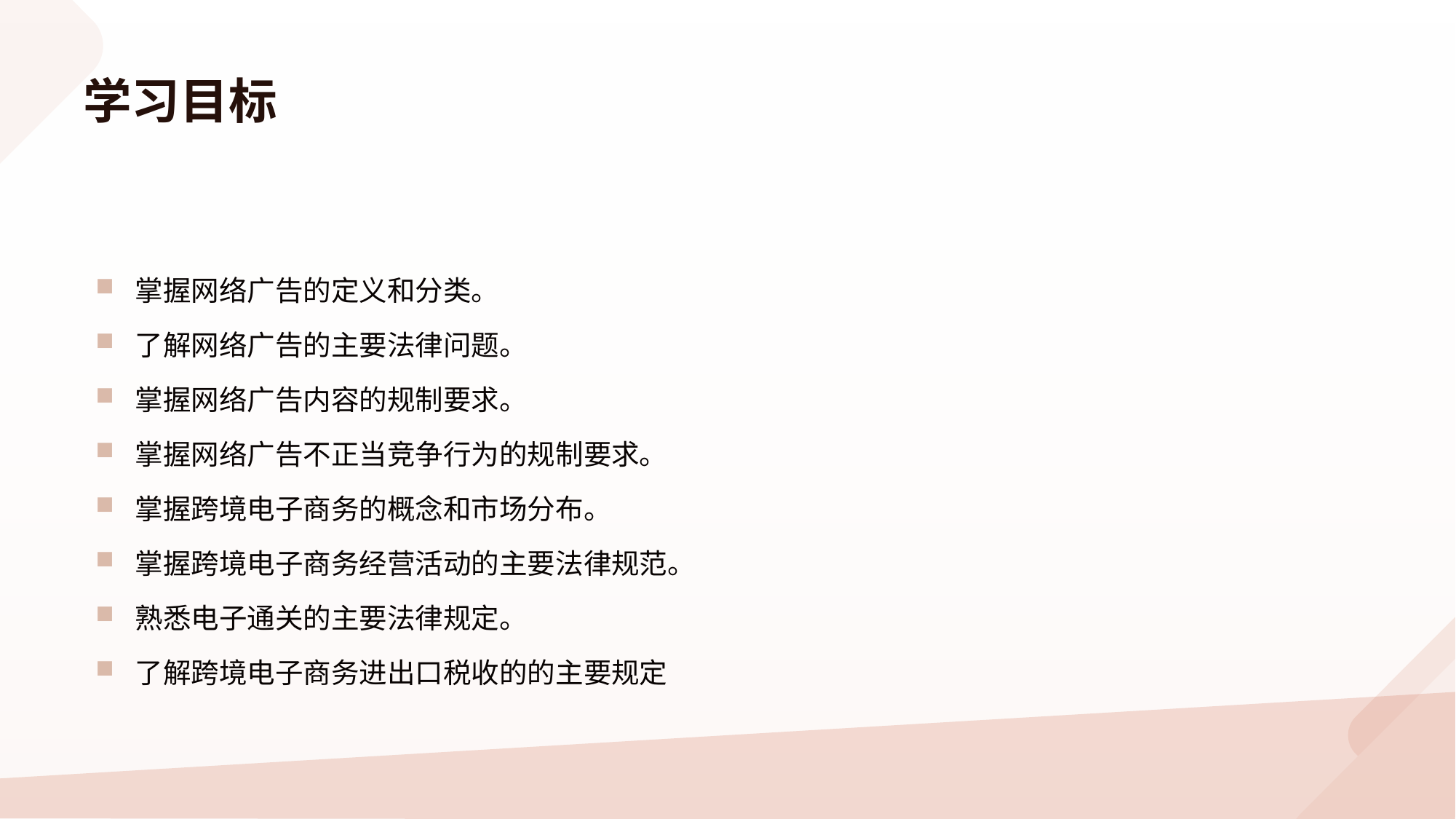

# 学习目标
掌握网络广告的定义和分类。
了解网络广告的主要法律问题。
掌握网络广告内容的规制要求。
掌握网络广告不正当竞争行为的规制要求。
掌握跨境电子商务的概念和市场分布。
掌握跨境电子商务经营活动的主要法律规范。
熟悉电子通关的主要法律规定。
了解跨境电子商务进出口税收的的主要规定